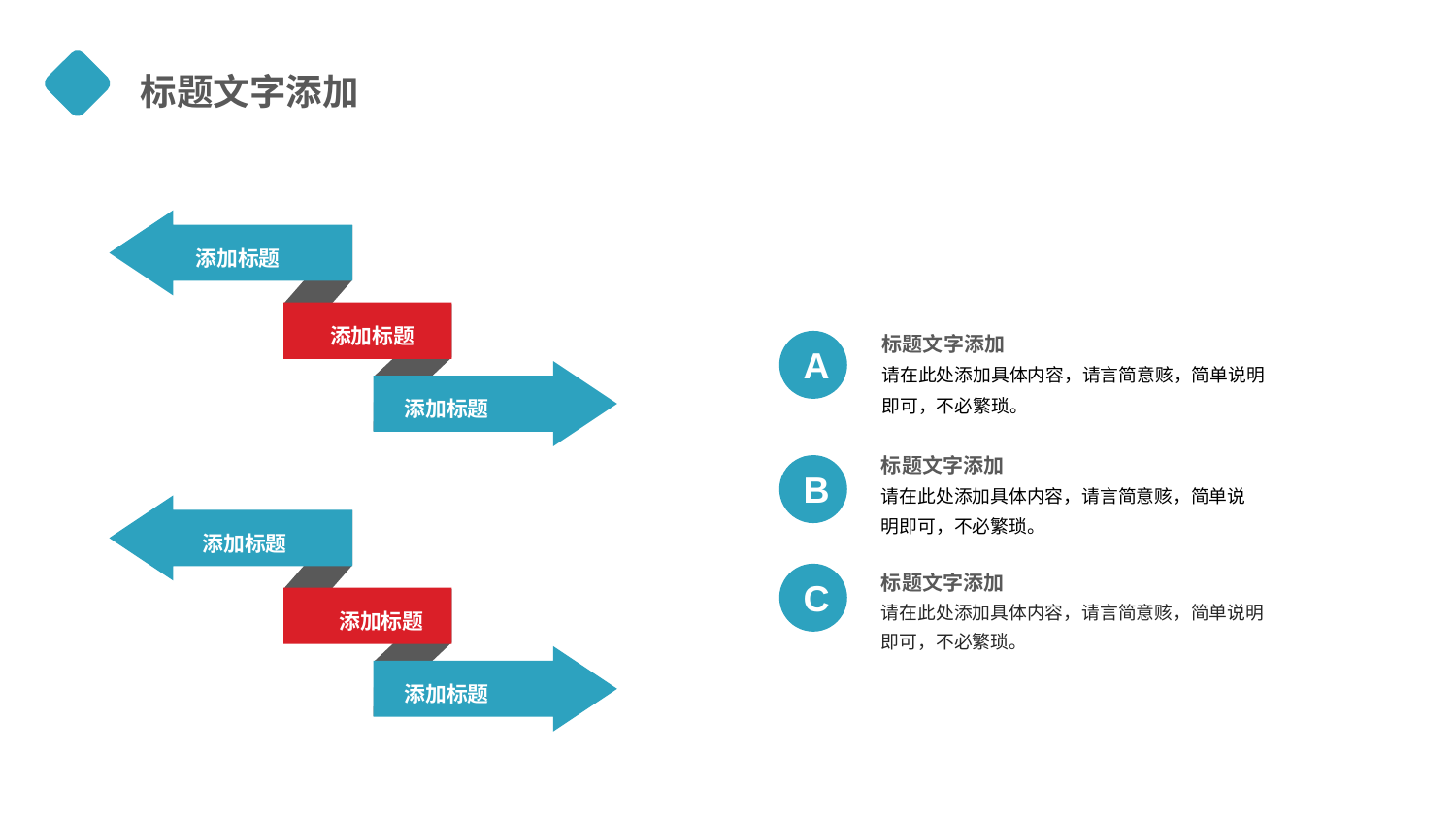

标题文字添加

添加标题

添加标题
标题文字添加
请在此处添加具体内容，请言简意赅，简单说明即可，不必繁琐。

A
添加标题

标题文字添加
请在此处添加具体内容，请言简意赅，简单说明即可，不必繁琐。
B
添加标题

标题文字添加
请在此处添加具体内容，请言简意赅，简单说明即可，不必繁琐。
C

添加标题

添加标题